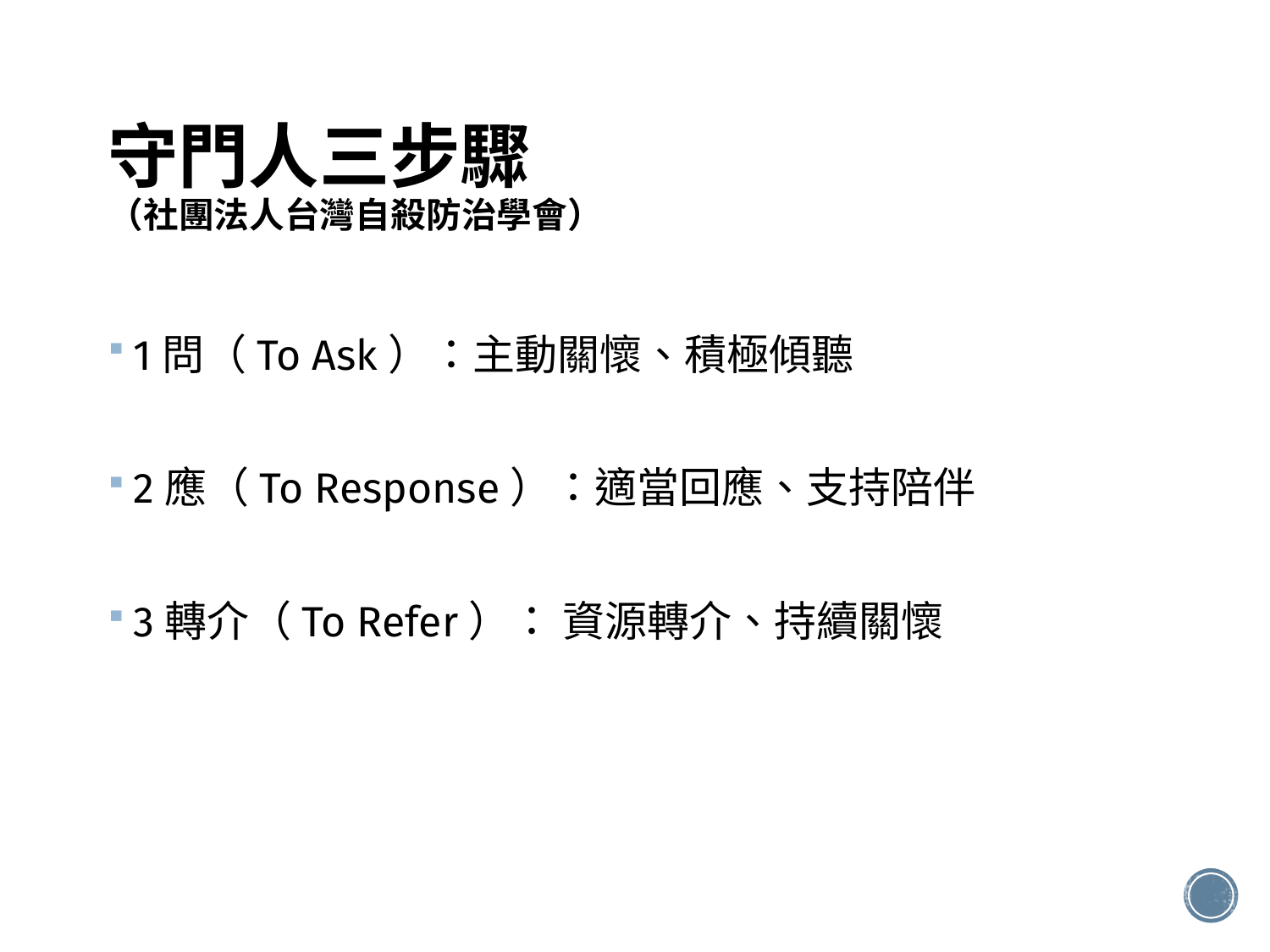

# 守門人三步驟 （社團法人台灣自殺防治學會）
1問（To Ask）：主動關懷、積極傾聽

2應（To Response）：適當回應、支持陪伴

3轉介（To Refer）： 資源轉介、持續關懷